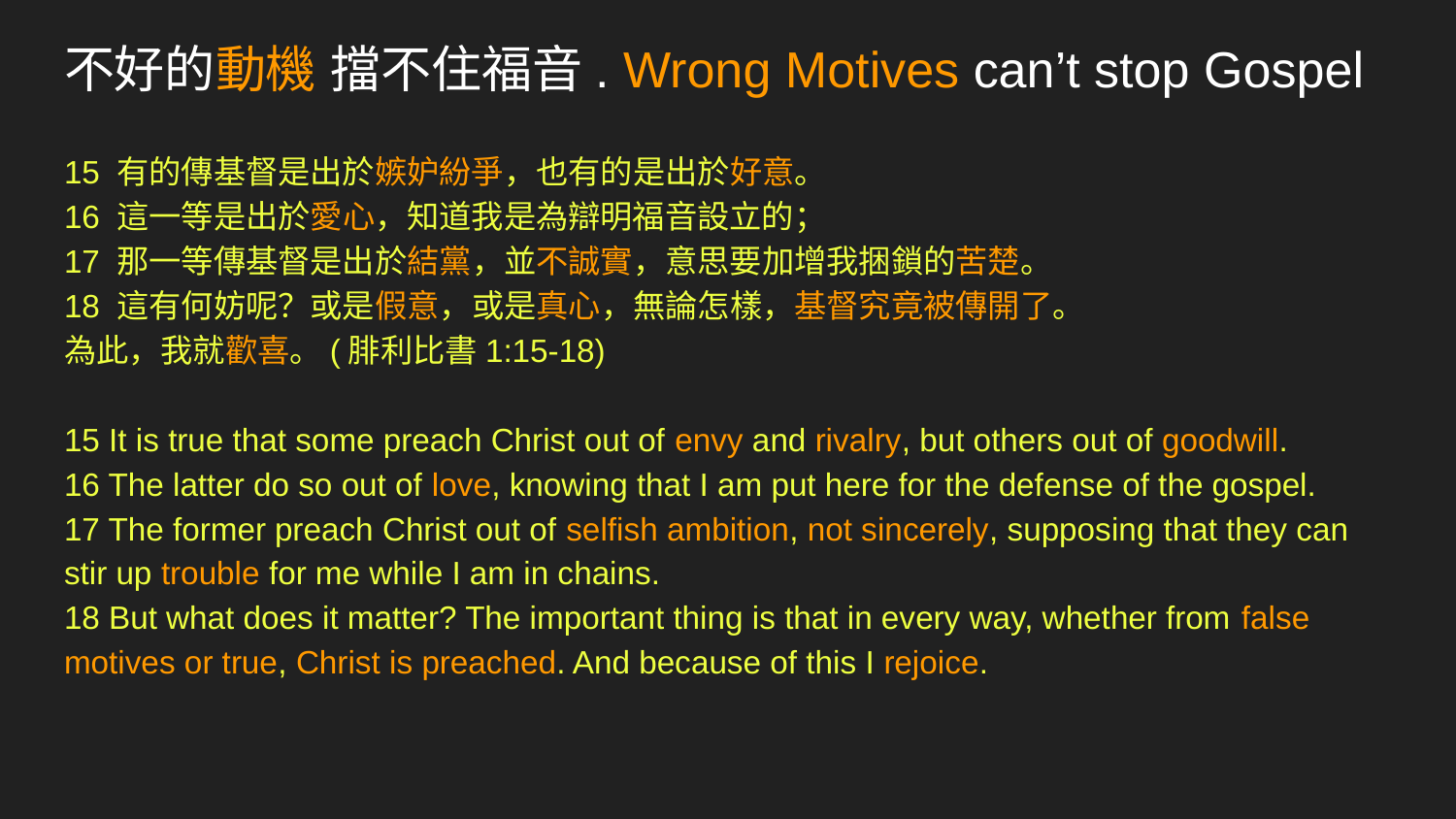

# 不好的動機 擋不住福音. Wrong Motives can’t stop Gospel
15 有的傳基督是出於嫉妒紛爭，也有的是出於好意。
16 這一等是出於愛心，知道我是為辯明福音設立的；
17 那一等傳基督是出於結黨，並不誠實，意思要加增我捆鎖的苦楚。
18 這有何妨呢？或是假意，或是真心，無論怎樣，基督究竟被傳開了。
為此，我就歡喜。(腓利比書1:15-18)

15 It is true that some preach Christ out of envy and rivalry, but others out of goodwill.
16 The latter do so out of love, knowing that I am put here for the defense of the gospel.
17 The former preach Christ out of selfish ambition, not sincerely, supposing that they can stir up trouble for me while I am in chains.
18 But what does it matter? The important thing is that in every way, whether from false motives or true, Christ is preached. And because of this I rejoice.